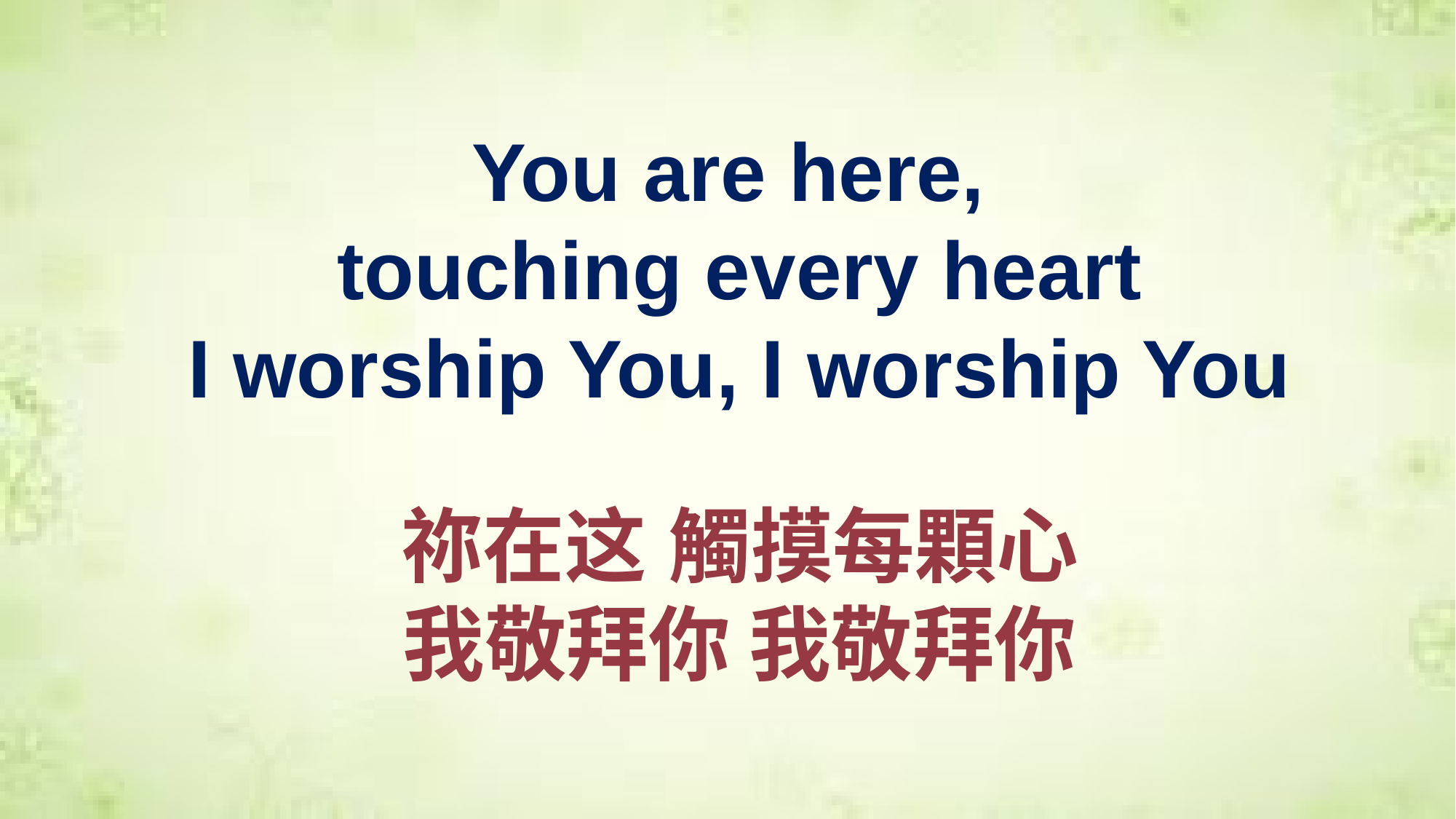

You are here,
touching every heart
I worship You, I worship You

祢在这 觸摸每顆心
我敬拜你 我敬拜你